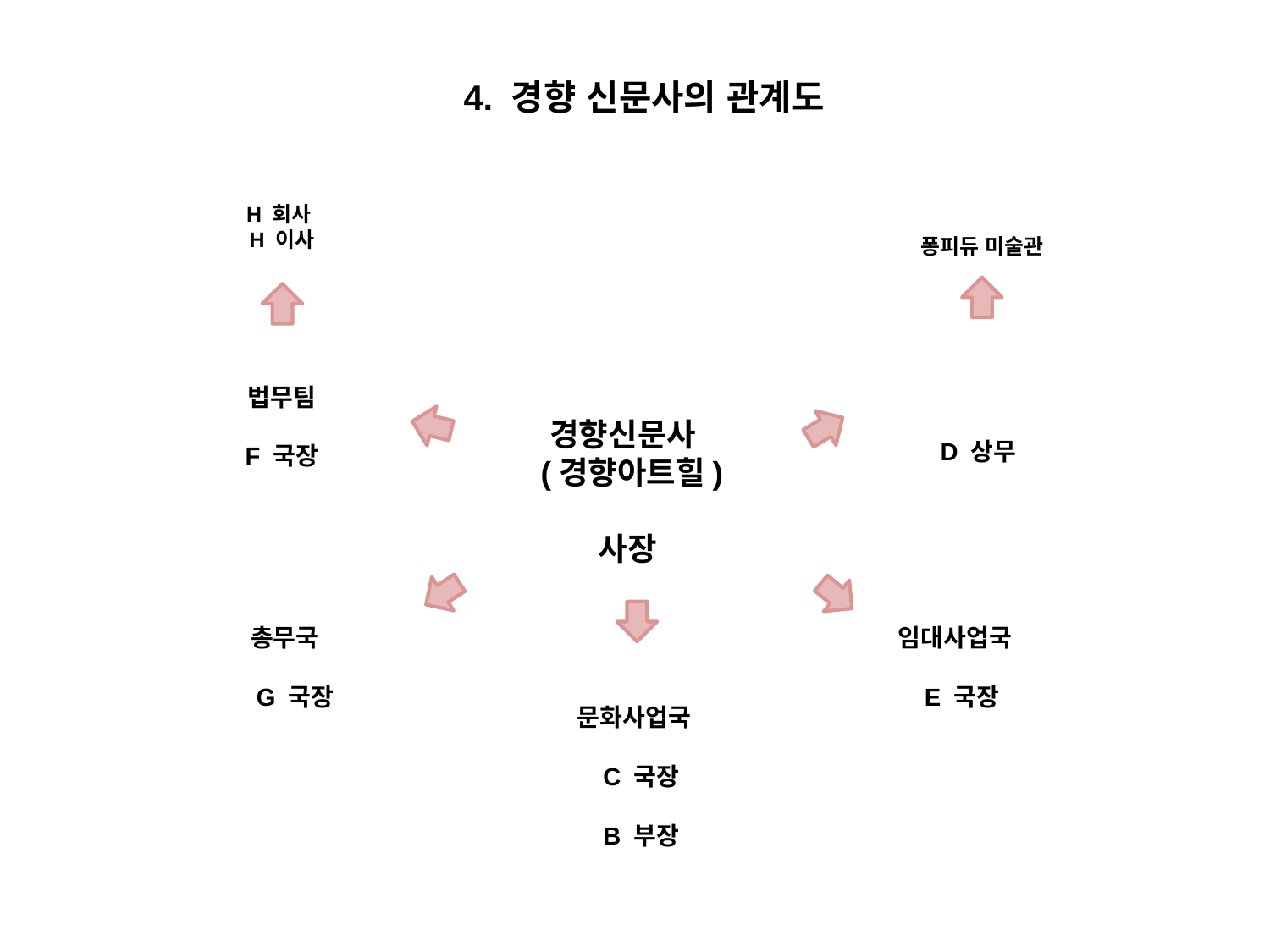

4. 경향 신문사의 관계도

H 회사
H 이사
퐁피듀 미술관

법무팀

F 국장

D 상무

경향신문사
(경향아트힐)

사장

총무국

 G 국장

임대사업국

E 국장

문화사업국

C 국장

B 부장